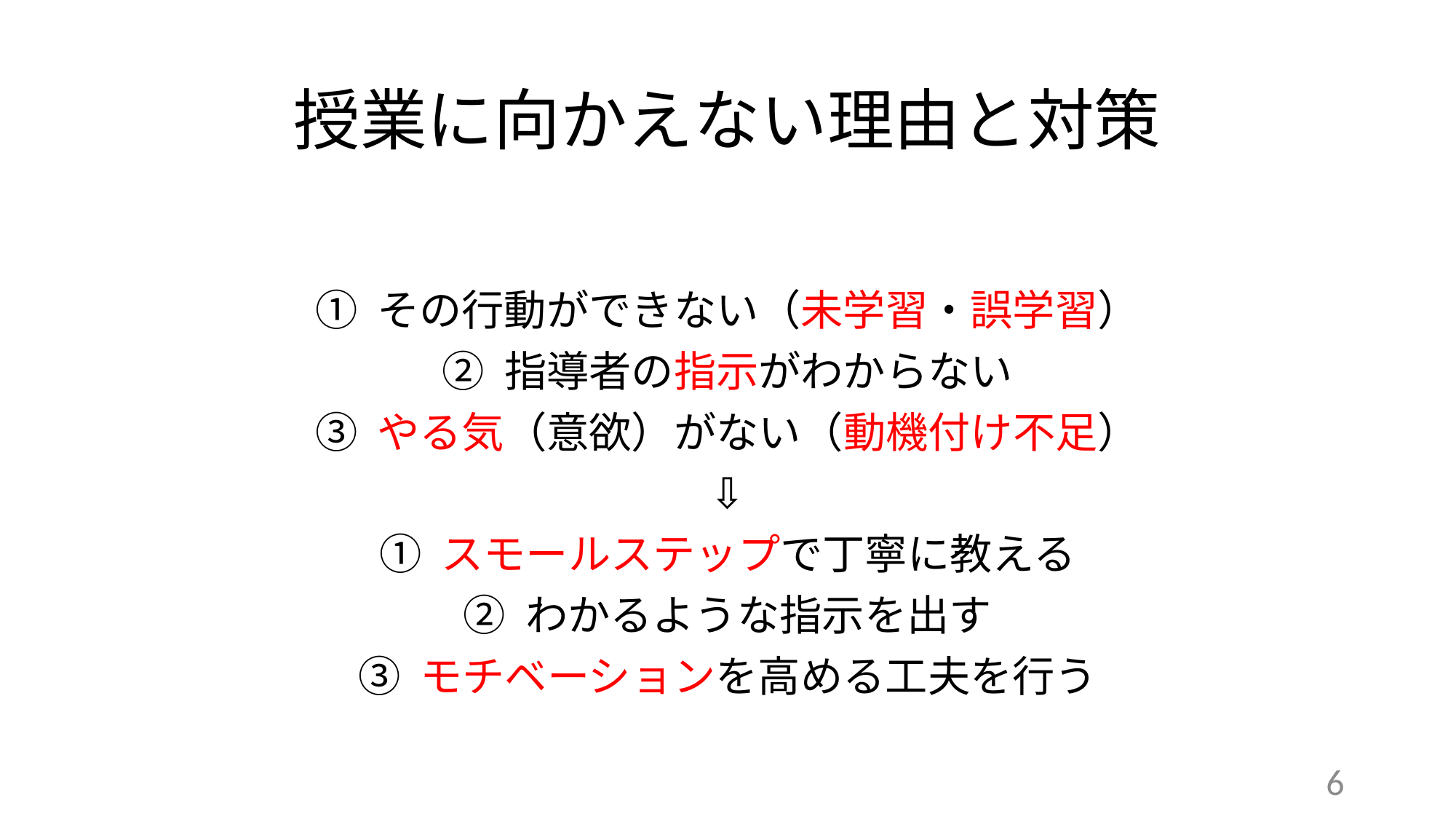

# 授業に向かえない理由と対策

① その行動ができない（未学習・誤学習）
② 指導者の指示がわからない
③ やる気（意欲）がない（動機付け不足）
⇩
① スモールステップで丁寧に教える
② わかるような指示を出す
③ モチベーションを高める工夫を行う
6